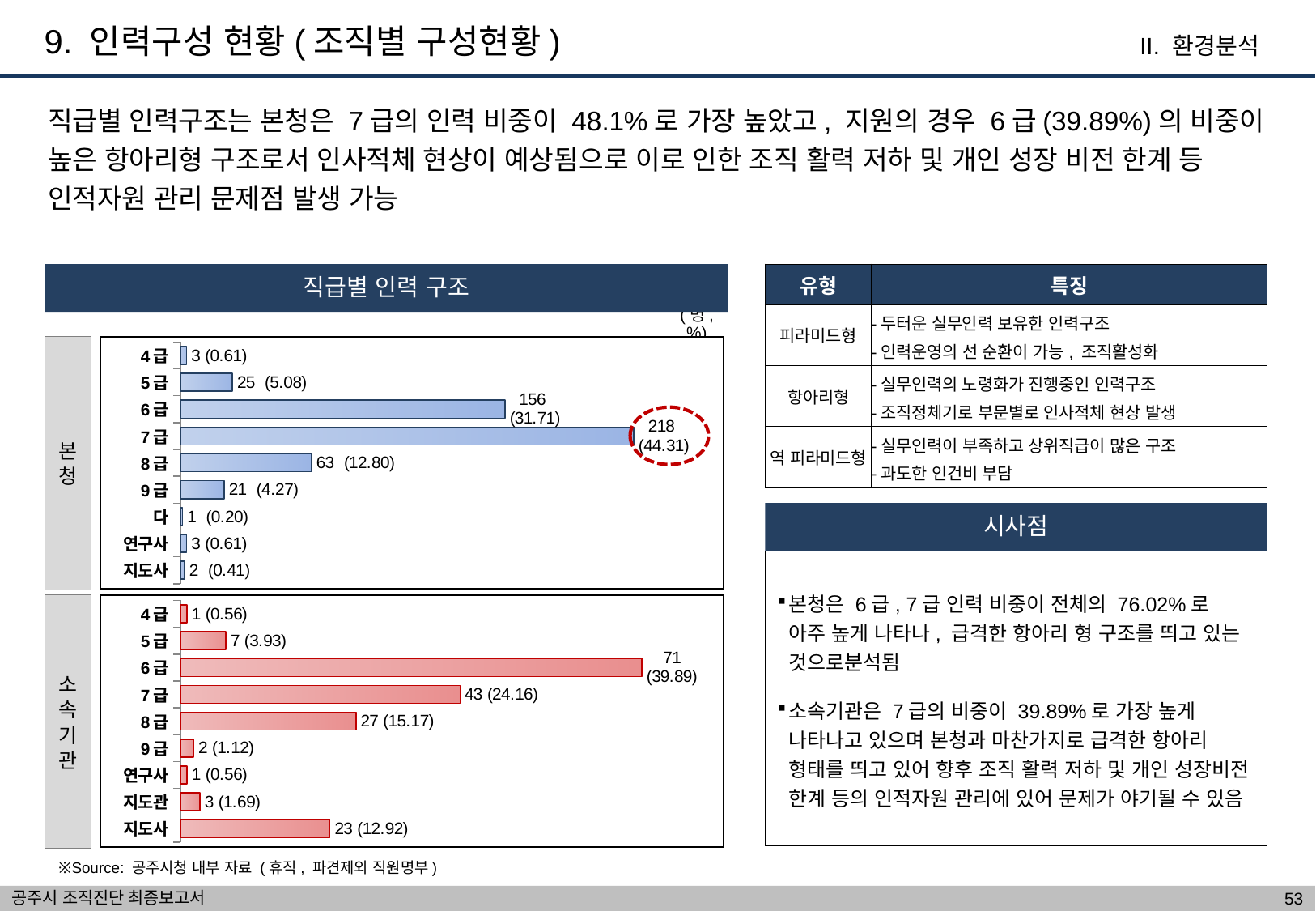

9. 인력구성 현황(조직별 구성현황)
II. 환경분석
직급별 인력구조는 본청은 7급의 인력 비중이 48.1%로 가장 높았고, 지원의 경우 6급(39.89%)의 비중이 높은 항아리형 구조로서 인사적체 현상이 예상됨으로 이로 인한 조직 활력 저하 및 개인 성장 비전 한계 등 인적자원 관리 문제점 발생 가능
직급별 인력 구조
| 유형 | 특징 |
| --- | --- |
| 피라미드형 | -두터운 실무인력 보유한 인력구조 -인력운영의 선 순환이 가능, 조직활성화 |
| 항아리형 | -실무인력의 노령화가 진행중인 인력구조 -조직정체기로 부문별로 인사적체 현상 발생 |
| 역 피라미드형 | -실무인력이 부족하고 상위직급이 많은 구조 -과도한 인건비 부담 |
(명, %)
본청

### Chart

| Category | 인원 |
|---|---|
| 4급 | 3.0 |
| 5급 | 25.0 |
| 6급 | 156.0 |
| 7급 | 218.0 |
| 8급 | 63.0 |
| 9급 | 21.0 |
| 다 | 1.0 |
| 연구사 | 3.0 |
| 지도사 | 2.0 |
시사점
본청은 6급, 7급 인력 비중이 전체의 76.02%로  아주 높게 나타나, 급격한 항아리 형 구조를 띄고 있는 것으로분석됨
소속기관은 7급의 비중이 39.89%로 가장 높게 나타나고 있으며 본청과 마찬가지로 급격한 항아리 형태를 띄고 있어 향후 조직 활력 저하 및 개인 성장비전 한계 등의 인적자원 관리에 있어 문제가 야기될 수 있음
소속기관

### Chart

| Category | 인원 |
|---|---|
| 4급 | 1.0 |
| 5급 | 7.0 |
| 6급 | 71.0 |
| 7급 | 43.0 |
| 8급 | 27.0 |
| 9급 | 2.0 |
| 연구사 | 1.0 |
| 지도관 | 3.0 |
| 지도사 | 23.0 |
※ Source: 공주시청 내부 자료 (휴직, 파견제외 직원명부)